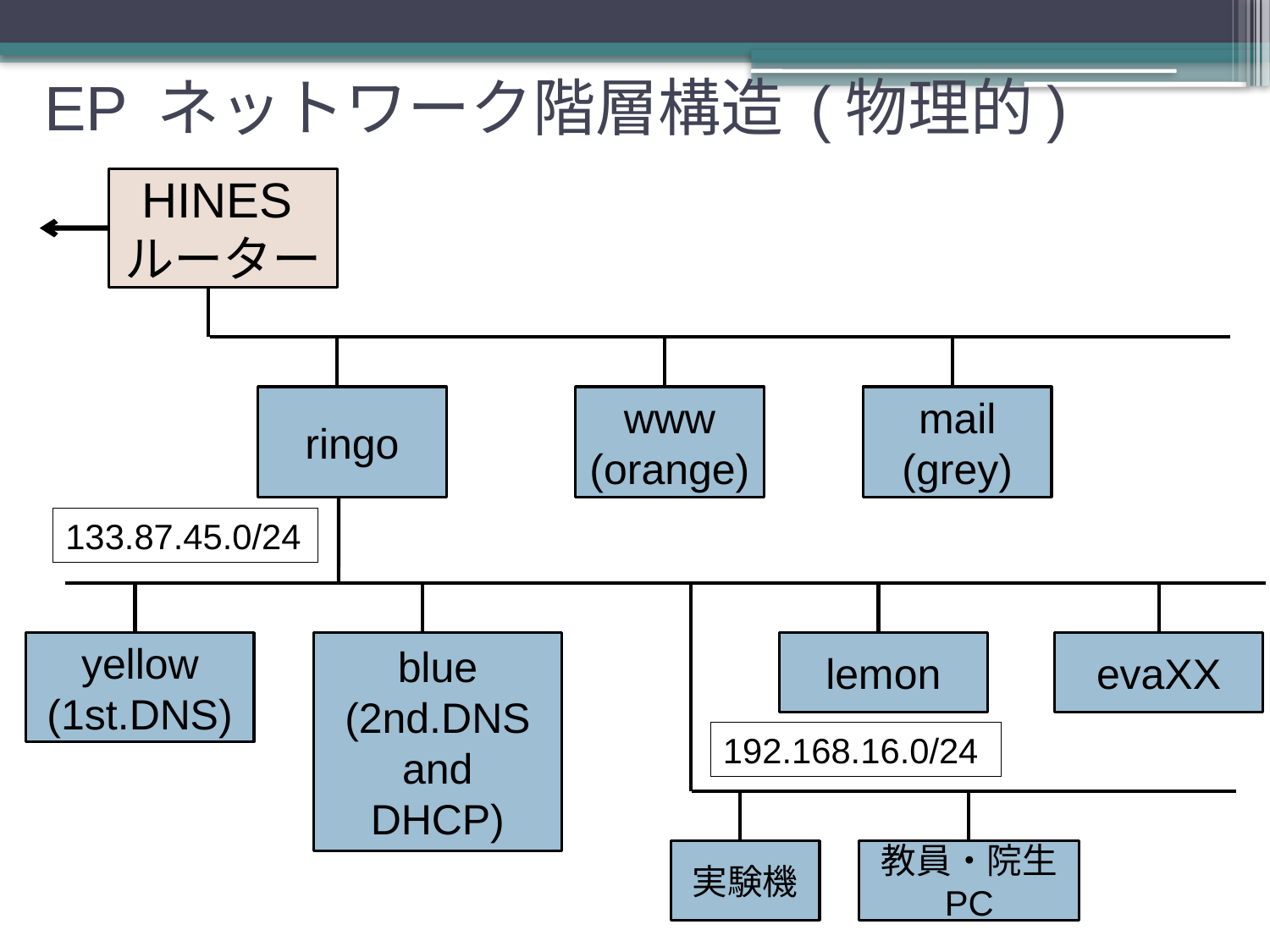

EP ネットワーク階層構造 (物理的)
HINESルーター
ringo
www
(orange)
mail
(grey)
133.87.45.0/24
yellow
(1st.DNS)
blue
(2nd.DNS
and
DHCP)
lemon
evaXX
192.168.16.0/24
実験機
教員・院生 PC